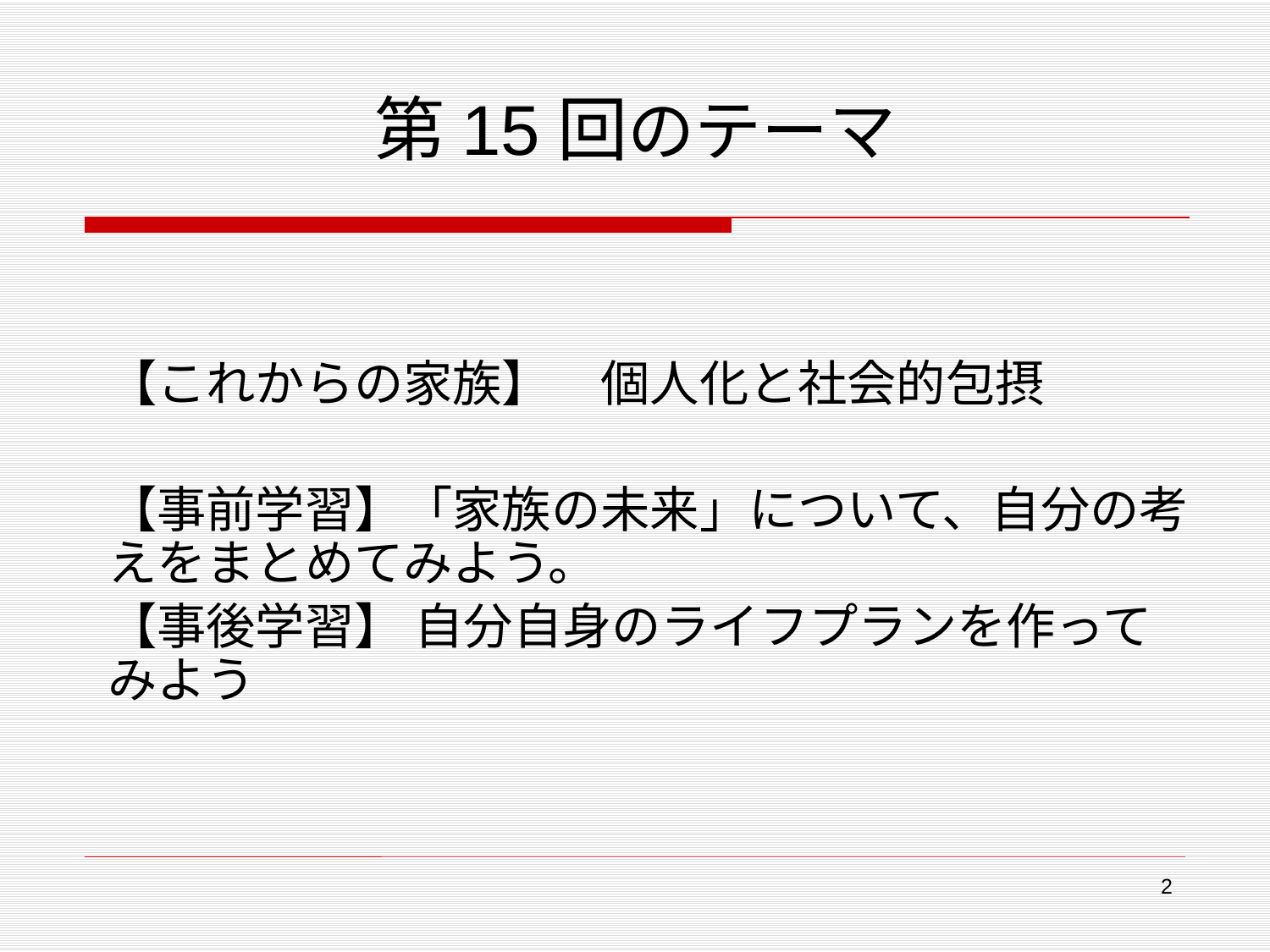

# 第15回のテーマ

【これからの家族】　個人化と社会的包摂

【事前学習】「家族の未来」について、自分の考えをまとめてみよう。
【事後学習】 自分自身のライフプランを作ってみよう
2